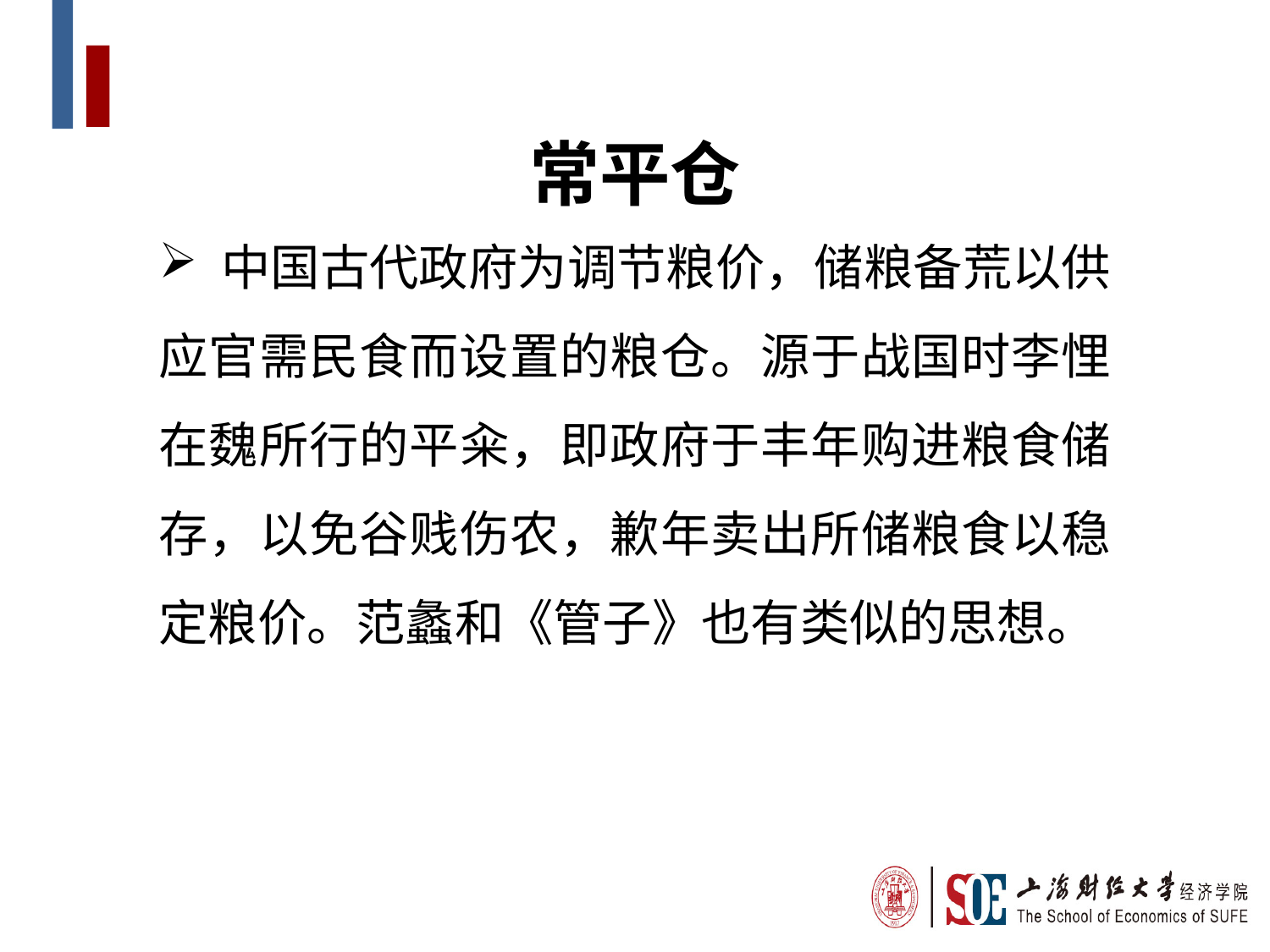

常平仓
 中国古代政府为调节粮价，储粮备荒以供应官需民食而设置的粮仓。源于战国时李悝在魏所行的平籴，即政府于丰年购进粮食储存，以免谷贱伤农，歉年卖出所储粮食以稳定粮价。范蠡和《管子》也有类似的思想。